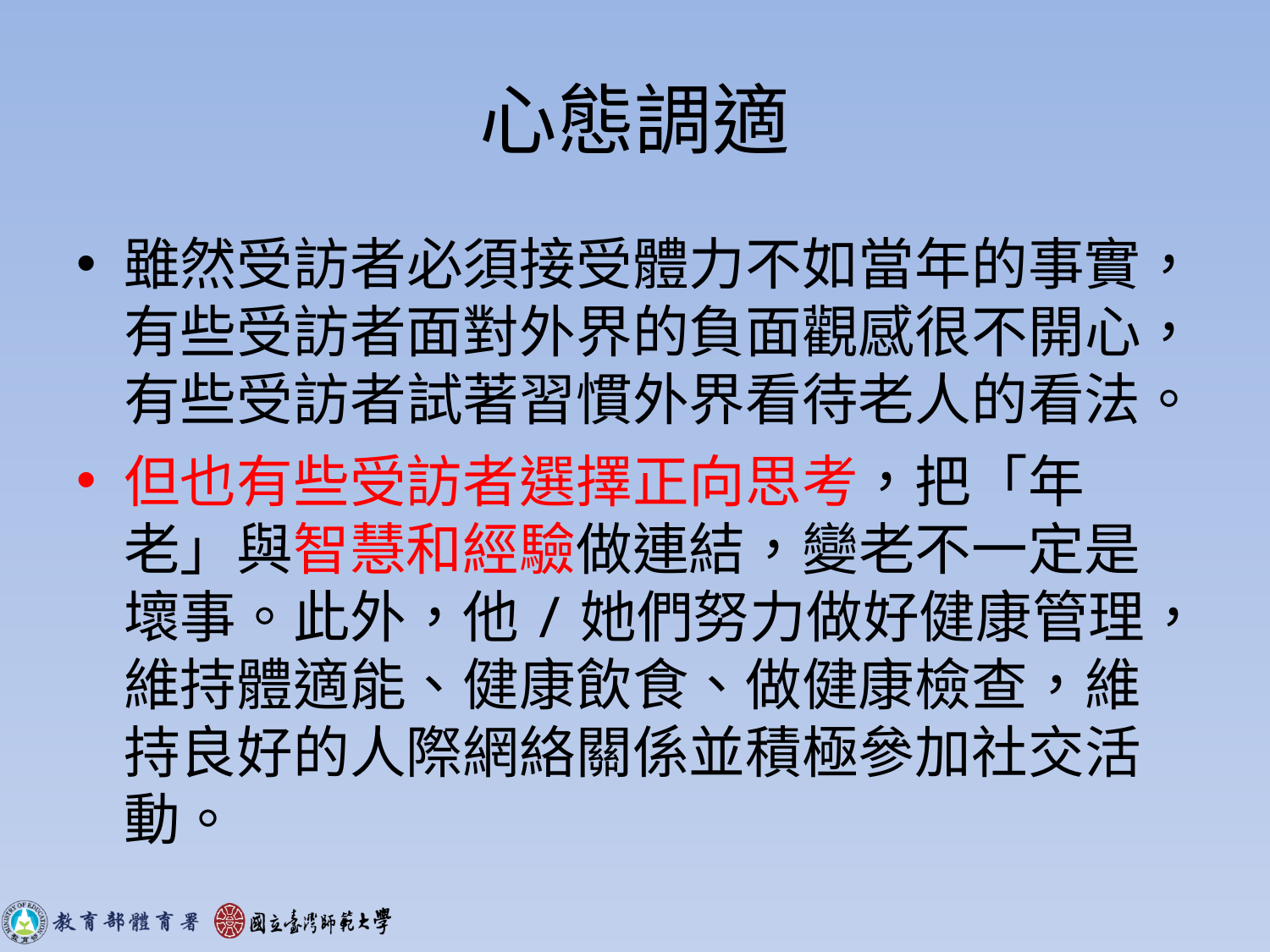

# 心態調適
雖然受訪者必須接受體力不如當年的事實，有些受訪者面對外界的負面觀感很不開心，有些受訪者試著習慣外界看待老人的看法。
但也有些受訪者選擇正向思考，把「年老」與智慧和經驗做連結，變老不一定是壞事。此外，他/她們努力做好健康管理，維持體適能、健康飲食、做健康檢查，維持良好的人際網絡關係並積極參加社交活動。